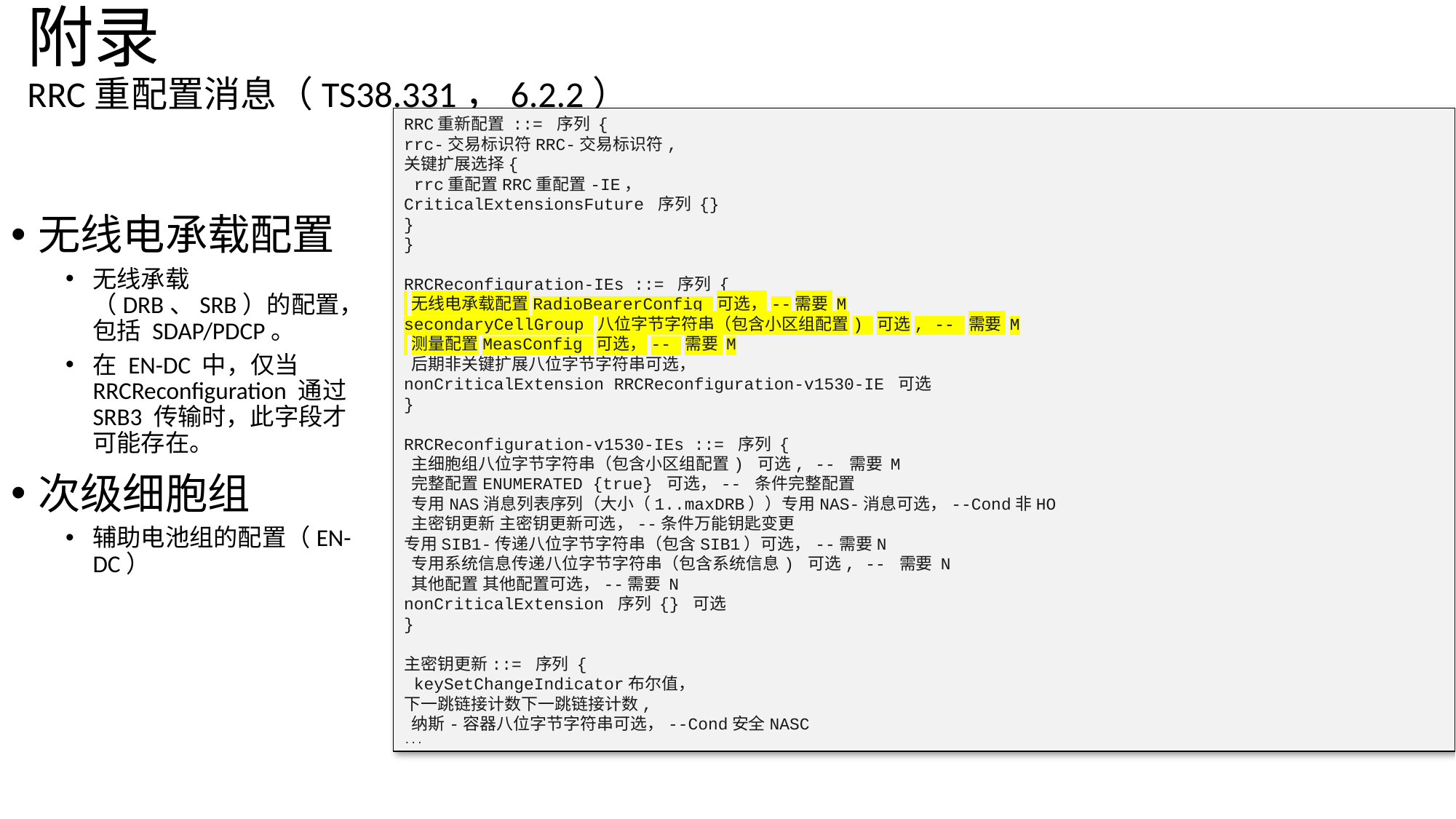

# 附录 RRC重配置消息（TS38.331，6.2.2）
RRC重新配置 ::= 序列 {
rrc-交易标识符RRC-交易标识符,
关键扩展选择{
 rrc重配置RRC重配置-IE，
CriticalExtensionsFuture 序列 {}
}
}

RRCReconfiguration-IEs ::= 序列 {
 无线电承载配置RadioBearerConfig 可选，--需要 M
secondaryCellGroup 八位字节字符串（包含小区组配置) 可选, -- 需要 M
 测量配置MeasConfig 可选，-- 需要 M
 后期非关键扩展八位字节字符串可选，
nonCriticalExtension RRCReconfiguration-v1530-IE 可选
}

RRCReconfiguration-v1530-IEs ::= 序列 {
 主细胞组八位字节字符串（包含小区组配置) 可选, -- 需要 M
 完整配置ENUMERATED {true} 可选，-- 条件完整配置
 专用NAS消息列表序列（大小（1..maxDRB））专用NAS-消息可选，--Cond非HO
 主密钥更新 主密钥更新可选，--条件万能钥匙变更
专用SIB1-传递八位字节字符串（包含SIB1）可选，--需要N
 专用系统信息传递八位字节字符串（包含系统信息) 可选, -- 需要 N
 其他配置 其他配置可选，--需要 N
nonCriticalExtension 序列 {} 可选
}

主密钥更新::= 序列 {
 keySetChangeIndicator布尔值，
下一跳链接计数下一跳链接计数,
 纳斯-容器八位字节字符串可选，--Cond安全NASC
...
无线电承载配置
无线承载（DRB、SRB）的配置，包括 SDAP/PDCP。
在 EN-DC 中，仅当 RRCReconfiguration 通过 SRB3 传输时，此字段才可能存在。
次级细胞组
辅助电池组的配置（EN-DC）